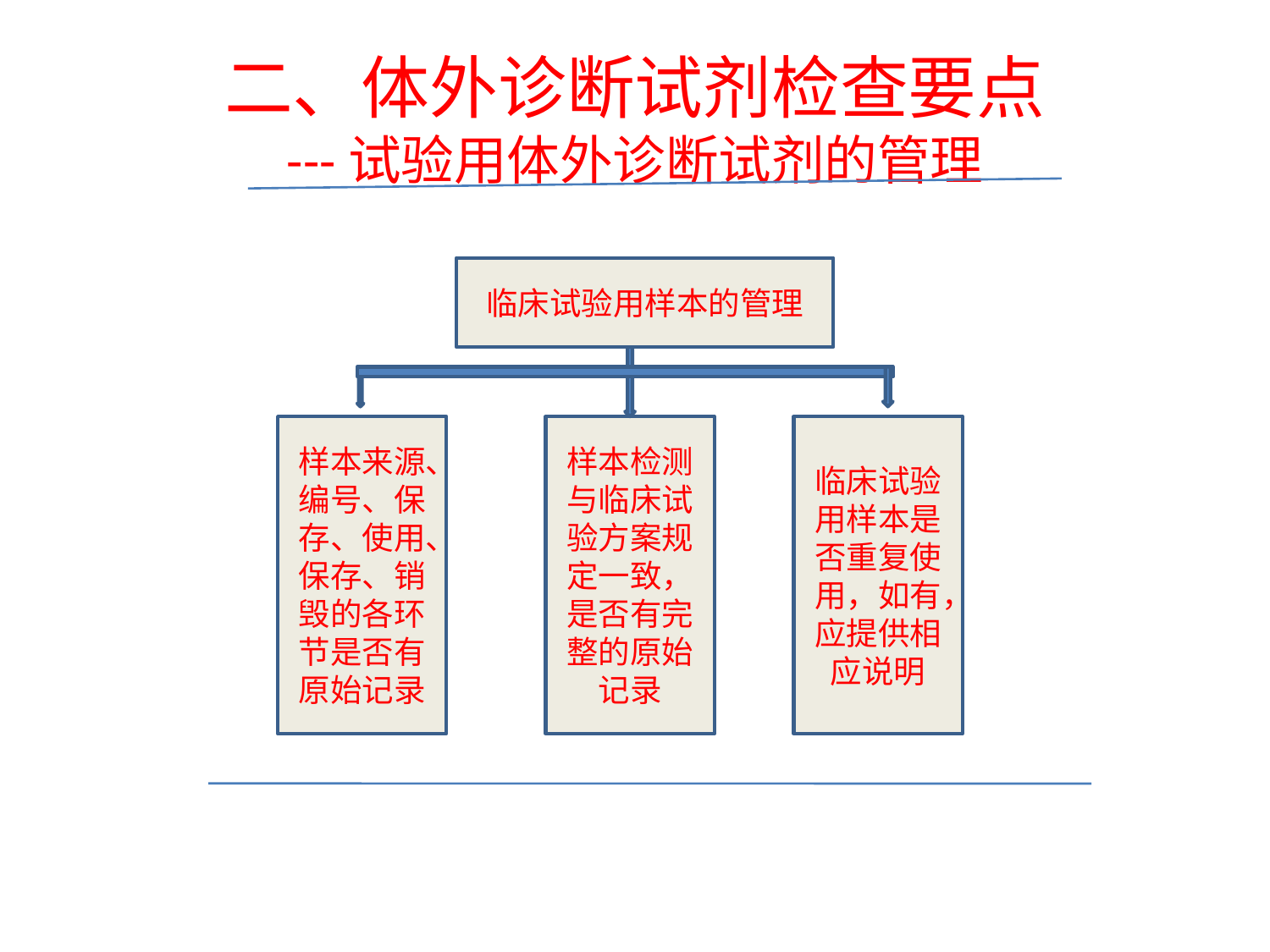

# 二、体外诊断试剂检查要点 ---试验用体外诊断试剂的管理
临床试验用样本的管理

样本来源、编号、保存、使用、保存、销毁的各环节是否有原始记录
样本检测与临床试验方案规定一致，是否有完整的原始记录
临床试验用样本是否重复使用，如有，应提供相应说明